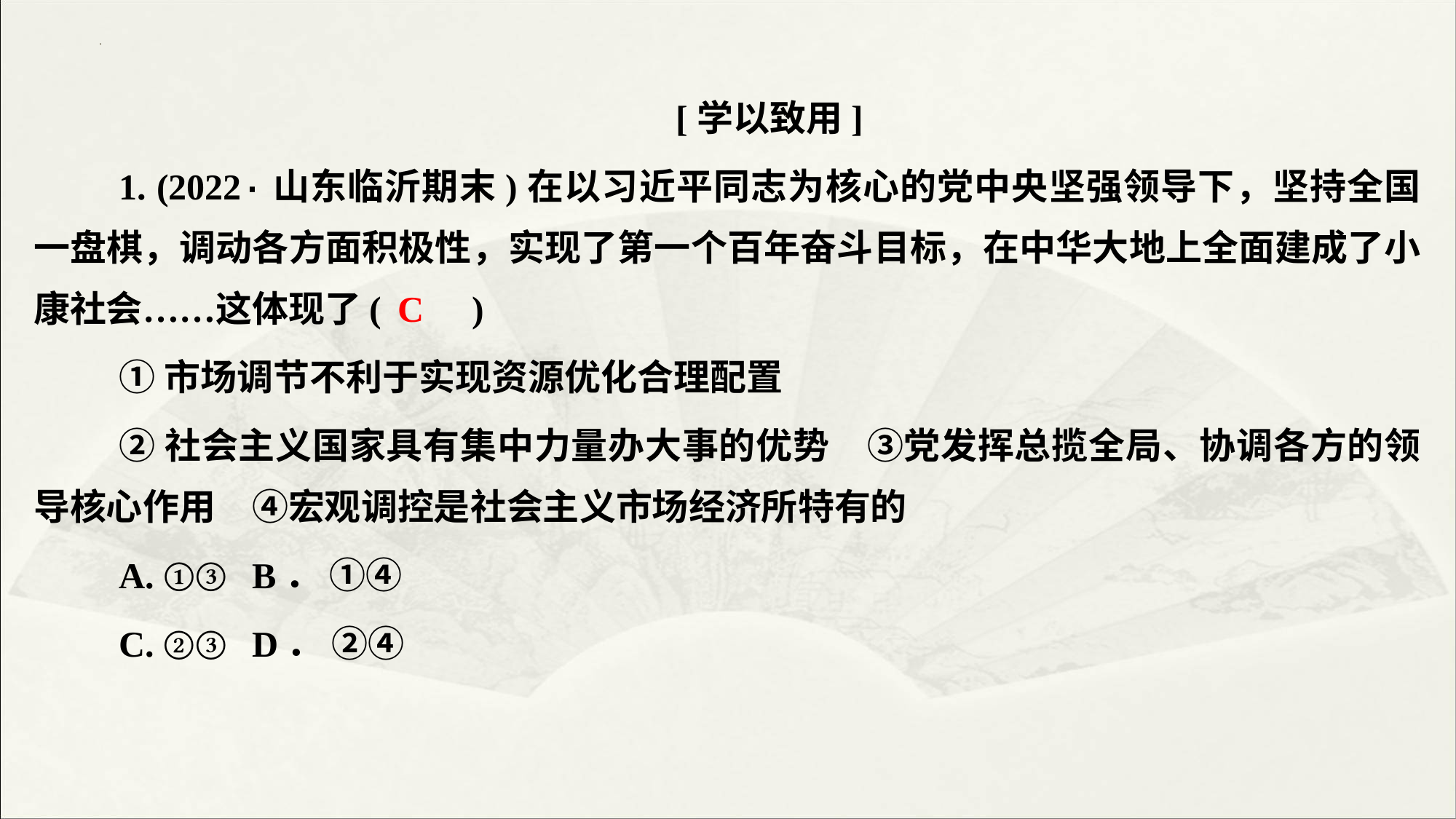

[学以致用]
1. (2022·山东临沂期末)在以习近平同志为核心的党中央坚强领导下，坚持全国一盘棋，调动各方面积极性，实现了第一个百年奋斗目标，在中华大地上全面建成了小康社会……这体现了(　　)
①市场调节不利于实现资源优化合理配置
②社会主义国家具有集中力量办大事的优势　③党发挥总揽全局、协调各方的领导核心作用　④宏观调控是社会主义市场经济所特有的
A. ①③ 	B． ①④
C. ②③ 	D． ②④
C